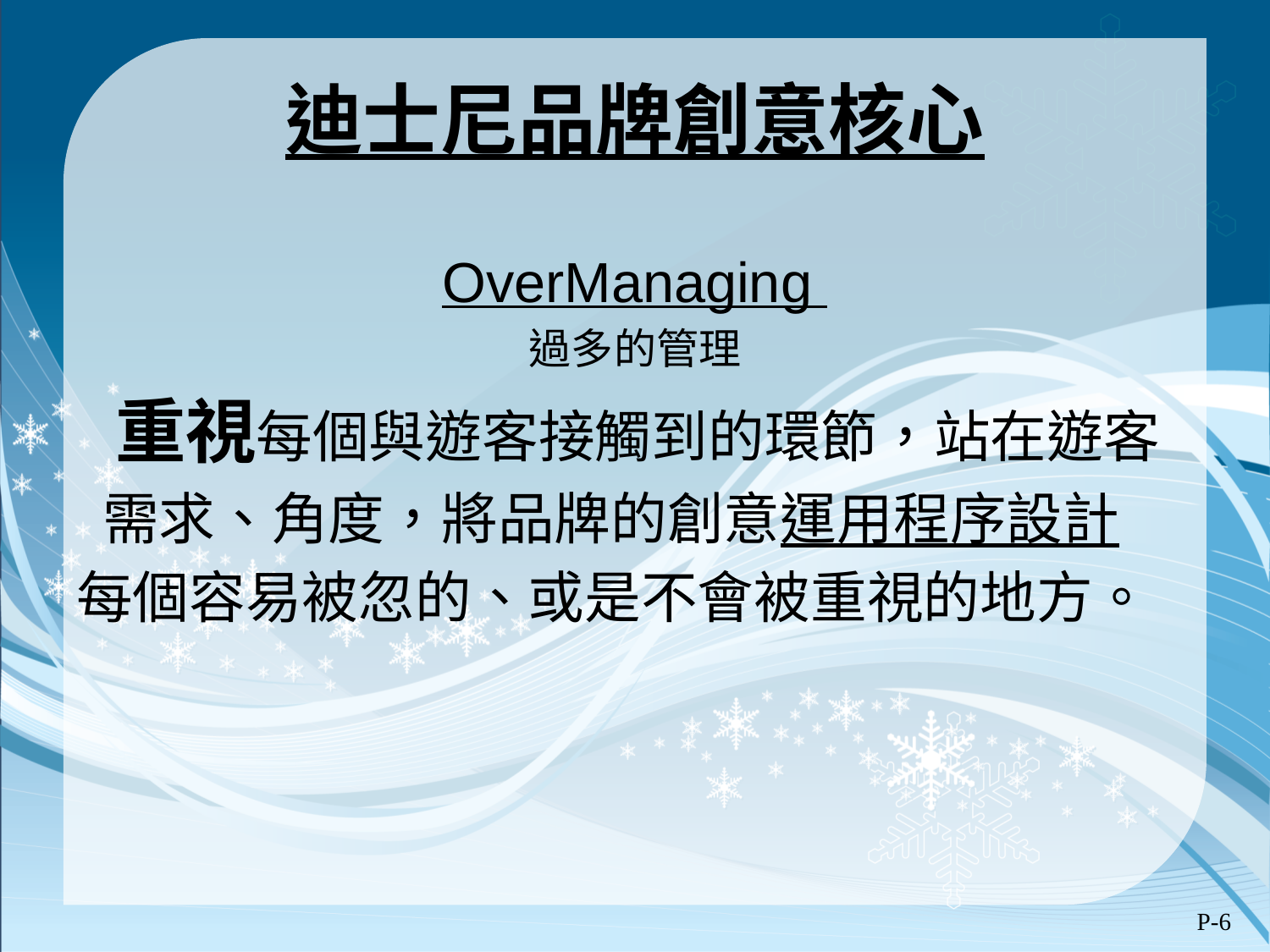

# 迪士尼品牌創意核心
OverManaging
過多的管理
  重視每個與遊客接觸到的環節，站在遊客
 需求、角度，將品牌的創意運用程序設計
每個容易被忽的、或是不會被重視的地方。